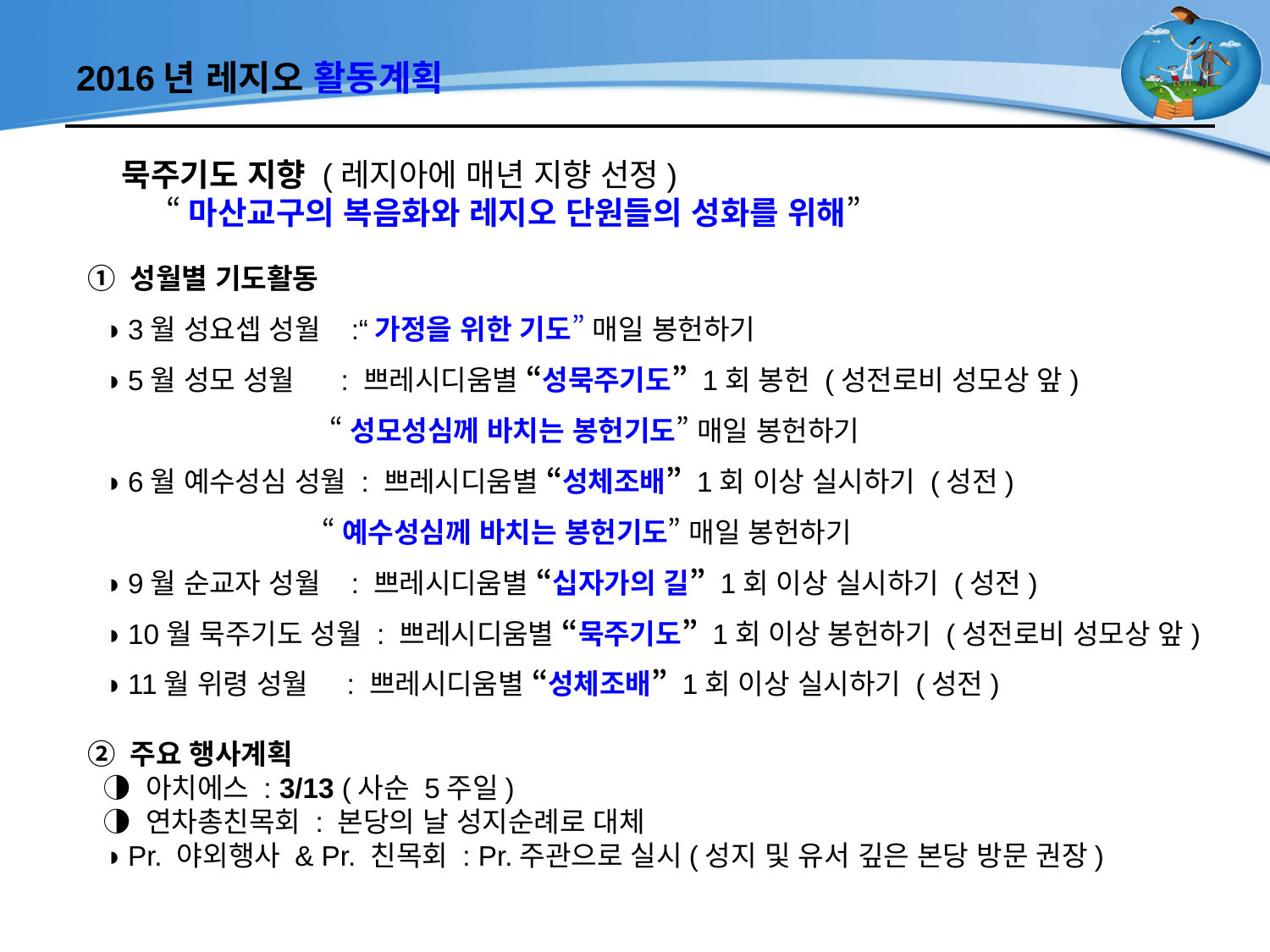

# 2016년 레지오 활동계획
묵주기도 지향 (레지아에 매년 지향 선정)
     “마산교구의 복음화와 레지오 단원들의 성화를 위해”
① 성월별 기도활동
  ◑ 3월 성요셉 성월   :“가정을 위한 기도” 매일 봉헌하기
  ◑ 5월 성모 성월     : 쁘레시디움별 “성묵주기도” 1회 봉헌 (성전로비 성모상 앞)
                               “성모성심께 바치는 봉헌기도” 매일 봉헌하기
  ◑ 6월 예수성심 성월 : 쁘레시디움별 “성체조배” 1회 이상 실시하기 (성전)
                              “예수성심께 바치는 봉헌기도” 매일 봉헌하기
  ◑ 9월 순교자 성월   : 쁘레시디움별 “십자가의 길” 1회 이상 실시하기 (성전)
  ◑ 10월 묵주기도 성월 : 쁘레시디움별 “묵주기도” 1회 이상 봉헌하기 (성전로비 성모상 앞)
  ◑ 11월 위령 성월    : 쁘레시디움별 “성체조배” 1회 이상 실시하기 (성전)

② 주요 행사계획
  ◑ 아치에스 : 3/13 (사순 5주일)
  ◑ 연차총친목회 : 본당의 날 성지순례로 대체
  ◑ Pr. 야외행사 & Pr. 친목회 : Pr.주관으로 실시(성지 및 유서 깊은 본당 방문 권장)